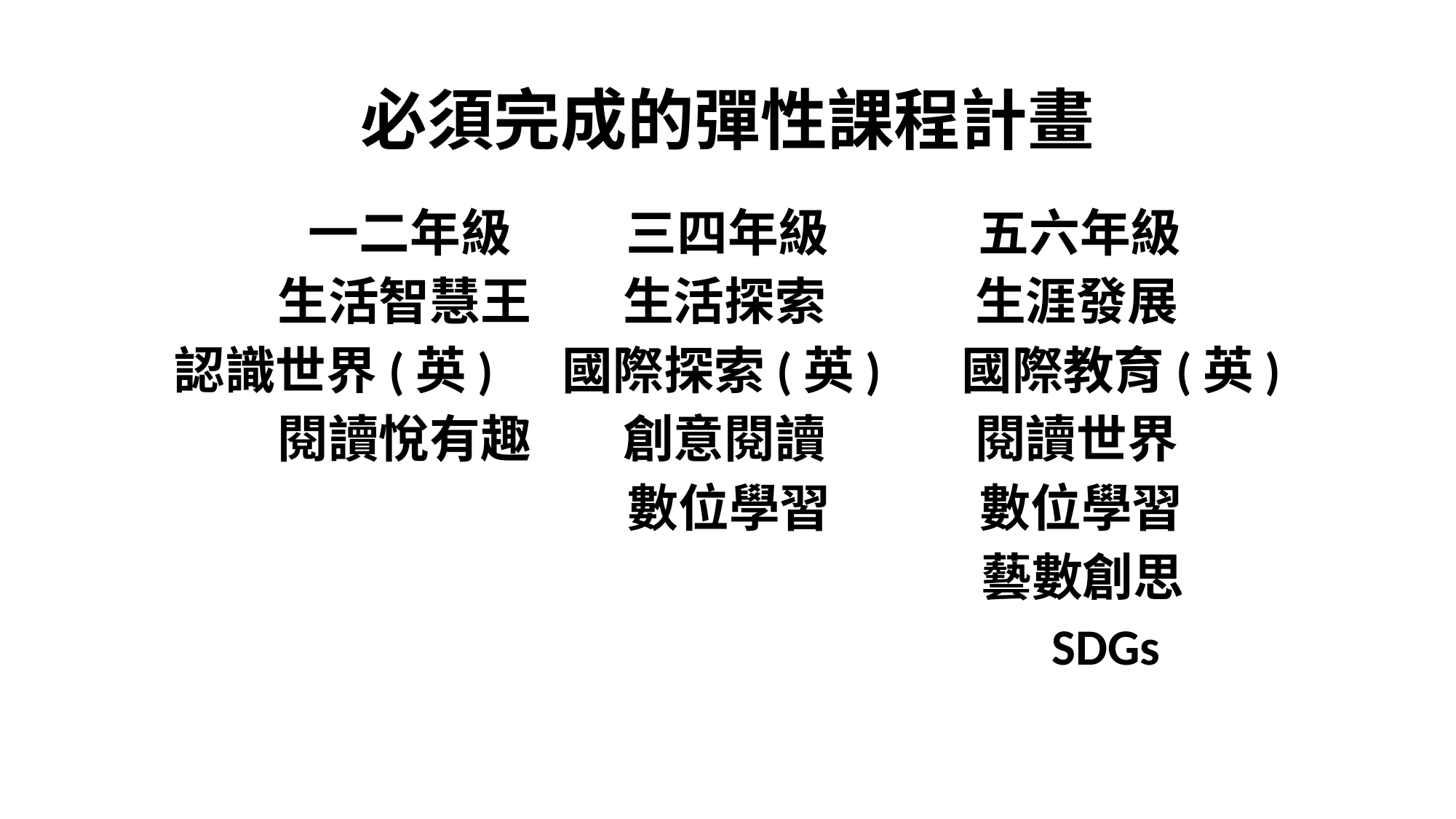

# 必須完成的彈性課程計畫
  一二年級          三四年級             五六年級
生活智慧王        生活探索             生涯發展
認識世界(英)     國際探索(英)      國際教育(英)
閱讀悅有趣        創意閱讀             閱讀世界
                              數位學習             數位學習
                                                             藝數創思
                                                                  SDGs